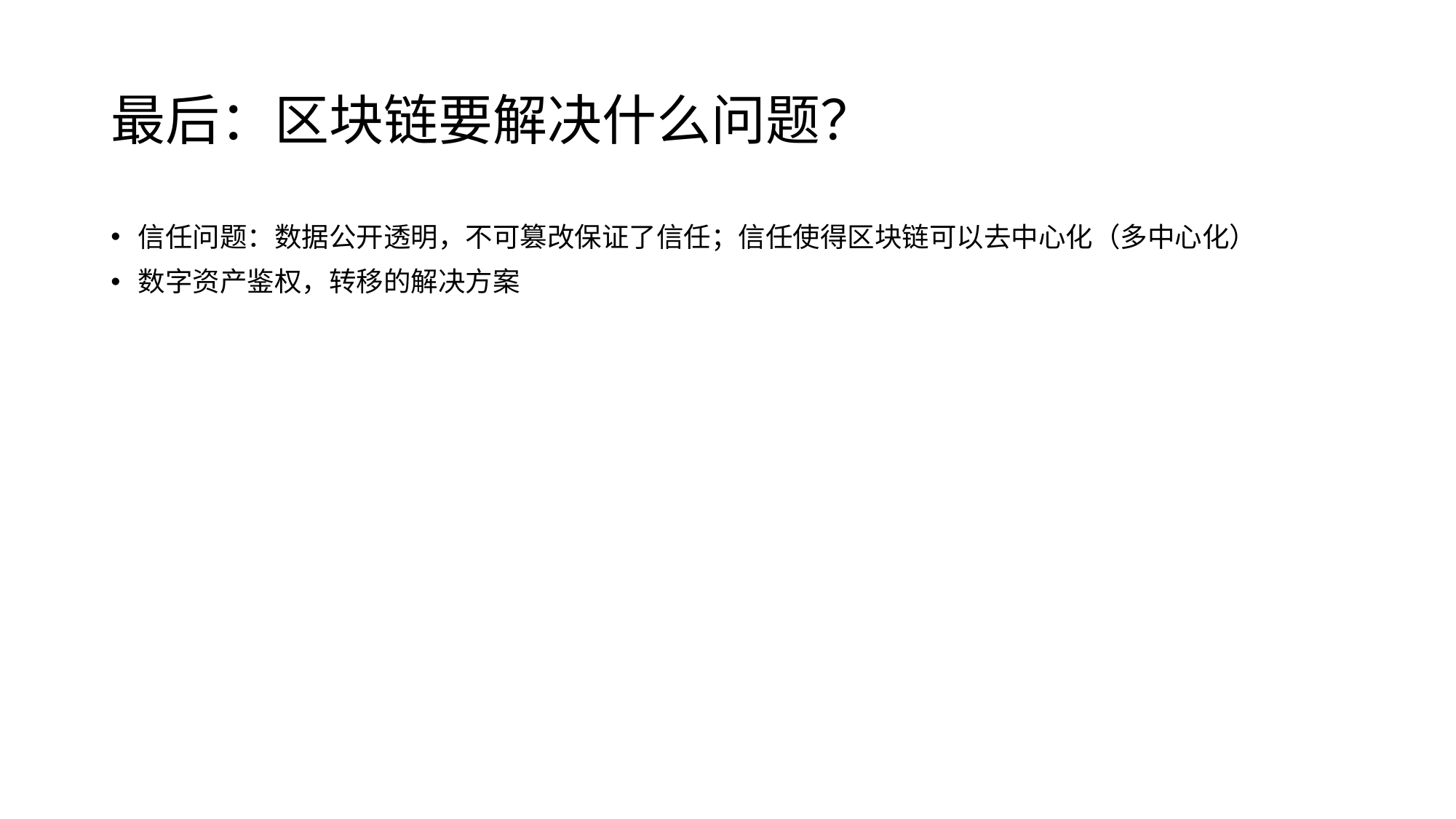

# 最后：区块链要解决什么问题？
信任问题：数据公开透明，不可篡改保证了信任；信任使得区块链可以去中心化（多中心化）
数字资产鉴权，转移的解决方案